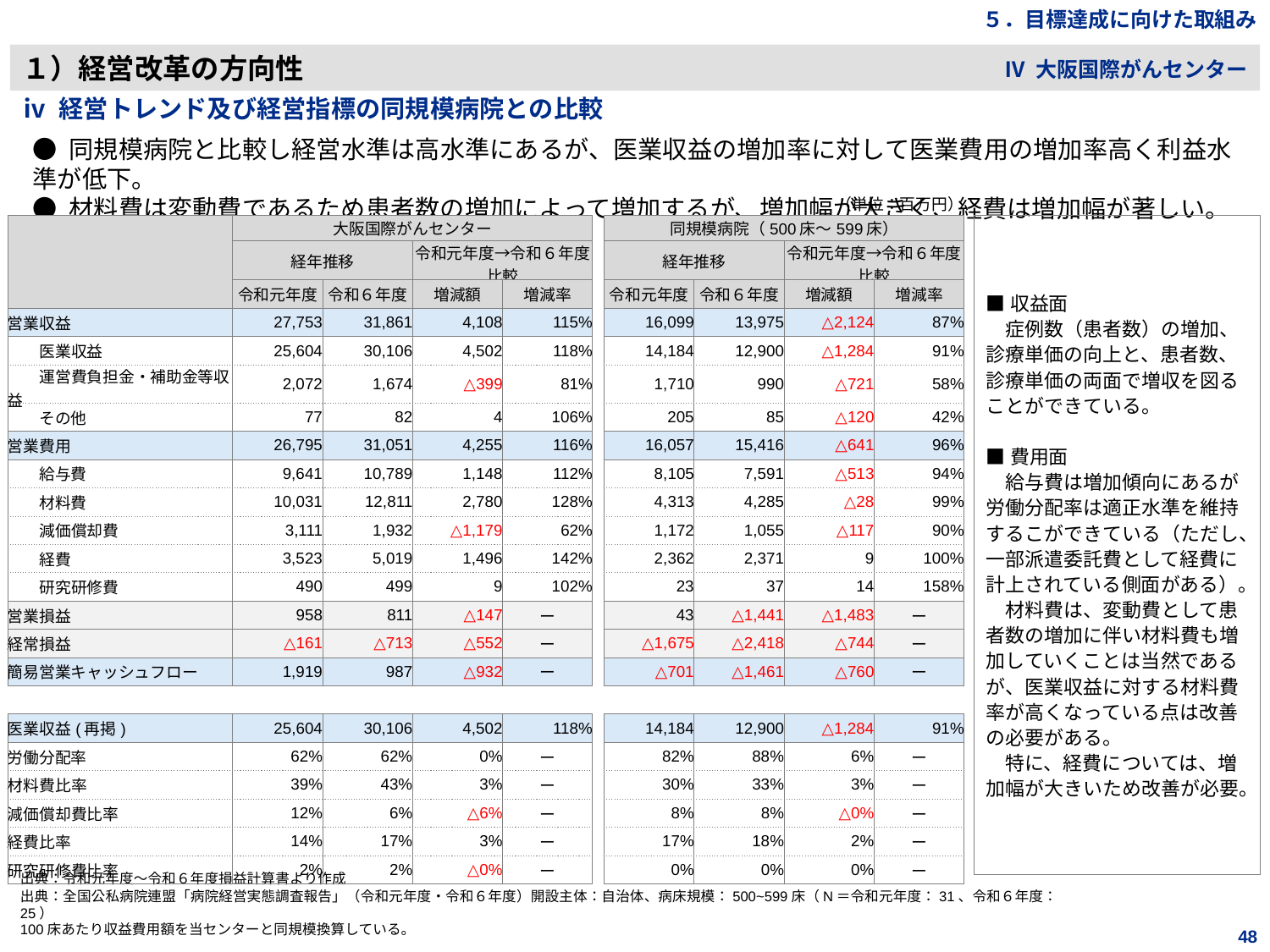

５．目標達成に向けた取組み
１）経営改革の方向性
Ⅳ 大阪国際がんセンター
ⅳ 経営トレンド及び経営指標の同規模病院との比較
● 同規模病院と比較し経営水準は高水準にあるが、医業収益の増加率に対して医業費用の増加率高く利益水準が低下。
● 材料費は変動費であるため患者数の増加によって増加するが、増加幅が大きく、経費は増加幅が著しい。
（単位：百万円）
■収益面
　症例数（患者数）の増加、診療単価の向上と、患者数、診療単価の両面で増収を図ることができている。

■費用面
　給与費は増加傾向にあるが労働分配率は適正水準を維持するこができている（ただし、一部派遣委託費として経費に計上されている側面がある）。
　材料費は、変動費として患者数の増加に伴い材料費も増加していくことは当然であるが、医業収益に対する材料費率が高くなっている点は改善の必要がある。
　特に、経費については、増加幅が大きいため改善が必要。
|  | 大阪国際がんセンター |  |  |  |  | 同規模病院（500床～599床） |  |  |  |
| --- | --- | --- | --- | --- | --- | --- | --- | --- | --- |
|  | 経年推移 |  | 令和元年度→令和６年度 比較 |  |  | 経年推移 |  | 令和元年度→令和６年度 比較 |  |
|  | 令和元年度 | 令和６年度 | 増減額 | 増減率 |  | 令和元年度 | 令和６年度 | 増減額 | 増減率 |
| 営業収益 | 27,753 | 31,861 | 4,108 | 115% |  | 16,099 | 13,975 | △2,124 | 87% |
| 医業収益 | 25,604 | 30,106 | 4,502 | 118% |  | 14,184 | 12,900 | △1,284 | 91% |
| 運営費負担金・補助金等収益 | 2,072 | 1,674 | △399 | 81% |  | 1,710 | 990 | △721 | 58% |
| その他 | 77 | 82 | 4 | 106% |  | 205 | 85 | △120 | 42% |
| 営業費用 | 26,795 | 31,051 | 4,255 | 116% |  | 16,057 | 15,416 | △641 | 96% |
| 給与費 | 9,641 | 10,789 | 1,148 | 112% |  | 8,105 | 7,591 | △513 | 94% |
| 材料費 | 10,031 | 12,811 | 2,780 | 128% |  | 4,313 | 4,285 | △28 | 99% |
| 減価償却費 | 3,111 | 1,932 | △1,179 | 62% |  | 1,172 | 1,055 | △117 | 90% |
| 経費 | 3,523 | 5,019 | 1,496 | 142% |  | 2,362 | 2,371 | 9 | 100% |
| 研究研修費 | 490 | 499 | 9 | 102% |  | 23 | 37 | 14 | 158% |
| 営業損益 | 958 | 811 | △147 | ー |  | 43 | △1,441 | △1,483 | ー |
| 経常損益 | △161 | △713 | △552 | ー |  | △1,675 | △2,418 | △744 | ー |
| 簡易営業キャッシュフロー | 1,919 | 987 | △932 | ー |  | △701 | △1,461 | △760 | ー |
|  |  |  |  |  |  |  |  |  |  |
| 医業収益(再掲) | 25,604 | 30,106 | 4,502 | 118% |  | 14,184 | 12,900 | △1,284 | 91% |
| 労働分配率 | 62% | 62% | 0% | ー |  | 82% | 88% | 6% | ー |
| 材料費比率 | 39% | 43% | 3% | ー |  | 30% | 33% | 3% | ー |
| 減価償却費比率 | 12% | 6% | △6% | ー |  | 8% | 8% | △0% | ー |
| 経費比率 | 14% | 17% | 3% | ー |  | 17% | 18% | 2% | ー |
| 研究研修費比率 | 2% | 2% | △0% | ー |  | 0% | 0% | 0% | ー |
出典：令和元年度～令和６年度損益計算書より作成
出典：全国公私病院連盟「病院経営実態調査報告」（令和元年度・令和６年度）開設主体：自治体、病床規模：500~599床（N＝令和元年度：31、令和６年度：25）
100床あたり収益費用額を当センターと同規模換算している。
48